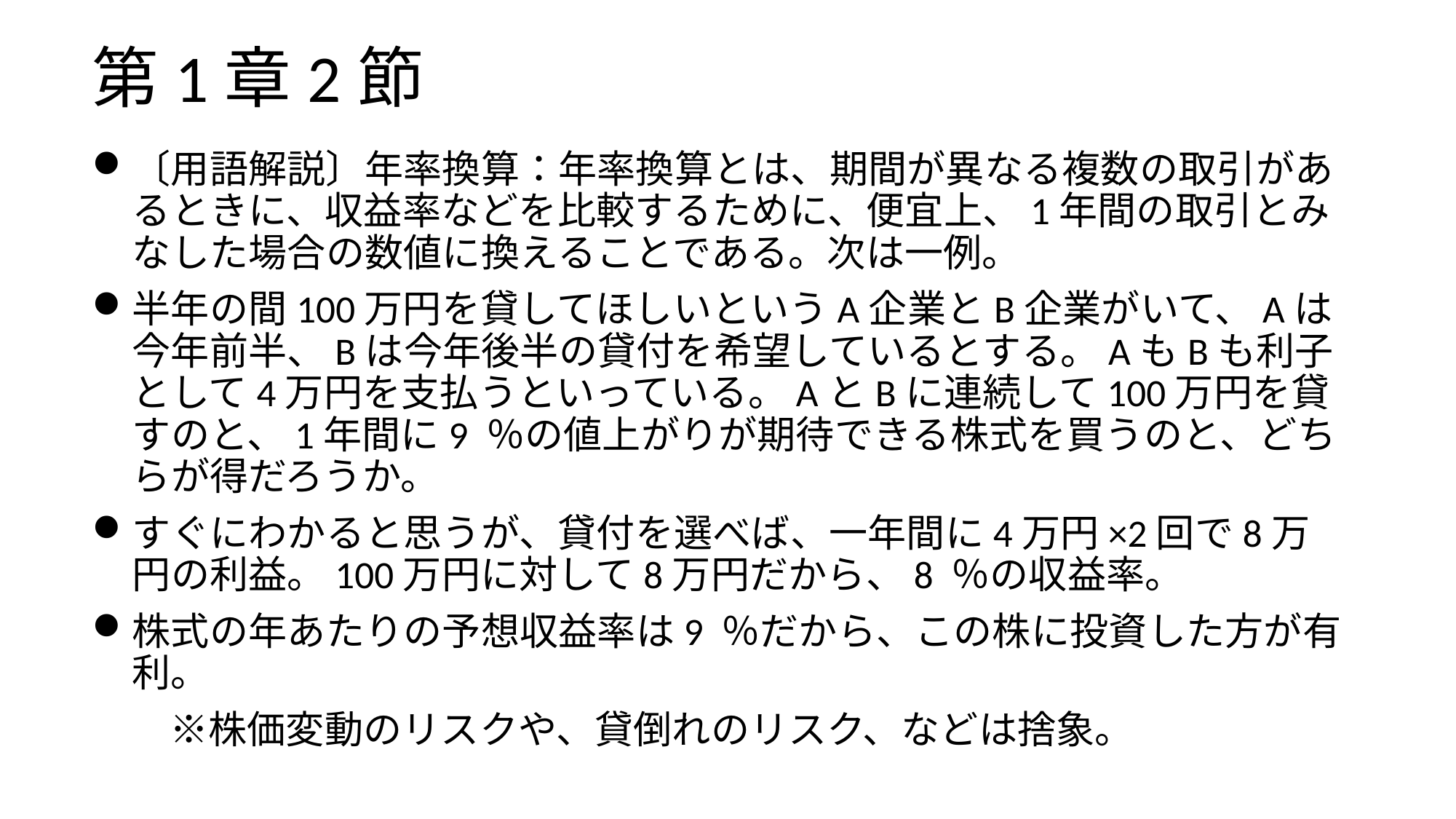

# 第1章2節
〔用語解説〕年率換算：年率換算とは、期間が異なる複数の取引があるときに、収益率などを比較するために、便宜上、1年間の取引とみなした場合の数値に換えることである。次は一例。
半年の間100万円を貸してほしいというA企業とB企業がいて、Aは今年前半、Bは今年後半の貸付を希望しているとする。AもBも利子として4万円を支払うといっている。AとBに連続して100万円を貸すのと、1年間に9 ％の値上がりが期待できる株式を買うのと、どちらが得だろうか。
すぐにわかると思うが、貸付を選べば、一年間に4万円×2回で8万円の利益。100万円に対して8万円だから、8 ％の収益率。
株式の年あたりの予想収益率は9 ％だから、この株に投資した方が有利。
　　※株価変動のリスクや、貸倒れのリスク、などは捨象。